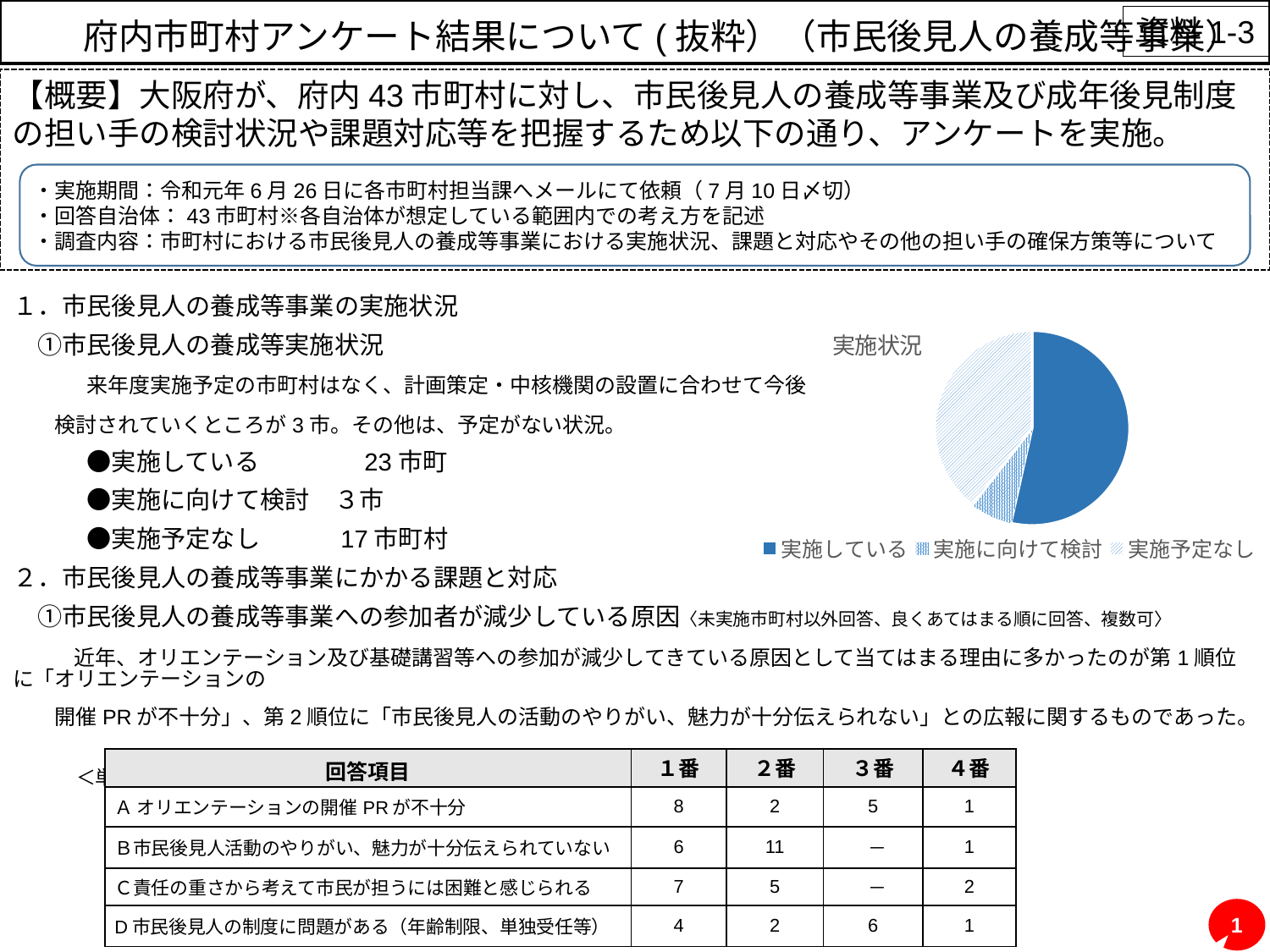

# 府内市町村アンケート結果について(抜粋）（市民後見人の養成等事業）
資料1-3
【概要】大阪府が、府内43市町村に対し、市民後見人の養成等事業及び成年後見制度の担い手の検討状況や課題対応等を把握するため以下の通り、アンケートを実施。

　・実施期間：令和元年6月26日に各市町村担当課へメールにて依頼（7月10日〆切）
　・回答自治体：43市町村※各自治体が想定している範囲内での考え方を記述
　・調査内容：市町村における市民後見人の養成等事業における実施状況、課題と対応やその他の担い手の確保方策等について

１．市民後見人の養成等事業の実施状況
　①市民後見人の養成等実施状況
　　　来年度実施予定の市町村はなく、計画策定・中核機関の設置に合わせて今後
　　検討されていくところが3市。その他は、予定がない状況。
　　　●実施している　　　　23市町
　　　●実施に向けて検討　３市
　　　●実施予定なし　　　17市町村
２．市民後見人の養成等事業にかかる課題と対応
　①市民後見人の養成等事業への参加者が減少している原因〈未実施市町村以外回答、良くあてはまる順に回答、複数可〉
　　　近年、オリエンテーション及び基礎講習等への参加が減少してきている原因として当てはまる理由に多かったのが第1順位に「オリエンテーションの
　　開催PRが不十分」、第2順位に「市民後見人の活動のやりがい、魅力が十分伝えられない」との広報に関するものであった。
　　　　　　　　　　　　　　　　　　　　　　　　　　　　　　　　　　　　　　　　　　　　　　　　　　　　　　　　　　　　　＜単位：件数＞

### Chart: 実施状況

| Category | 実施状況 |
|---|---|
| 実施している | 23.0 |
| 実施に向けて検討 | 3.0 |
| 実施予定なし | 17.0 |
| 回答項目 | １番 | ２番 | ３番 | ４番 |
| --- | --- | --- | --- | --- |
| Ａ オリエンテーションの開催PRが不十分 | 8 | 2 | 5 | 1 |
| Ｂ市民後見人活動のやりがい、魅力が十分伝えられていない | 6 | 11 | － | 1 |
| Ｃ責任の重さから考えて市民が担うには困難と感じられる | 7 | 5 | － | 2 |
| D市民後見人の制度に問題がある（年齢制限、単独受任等） | 4 | 2 | 6 | 1 |
1